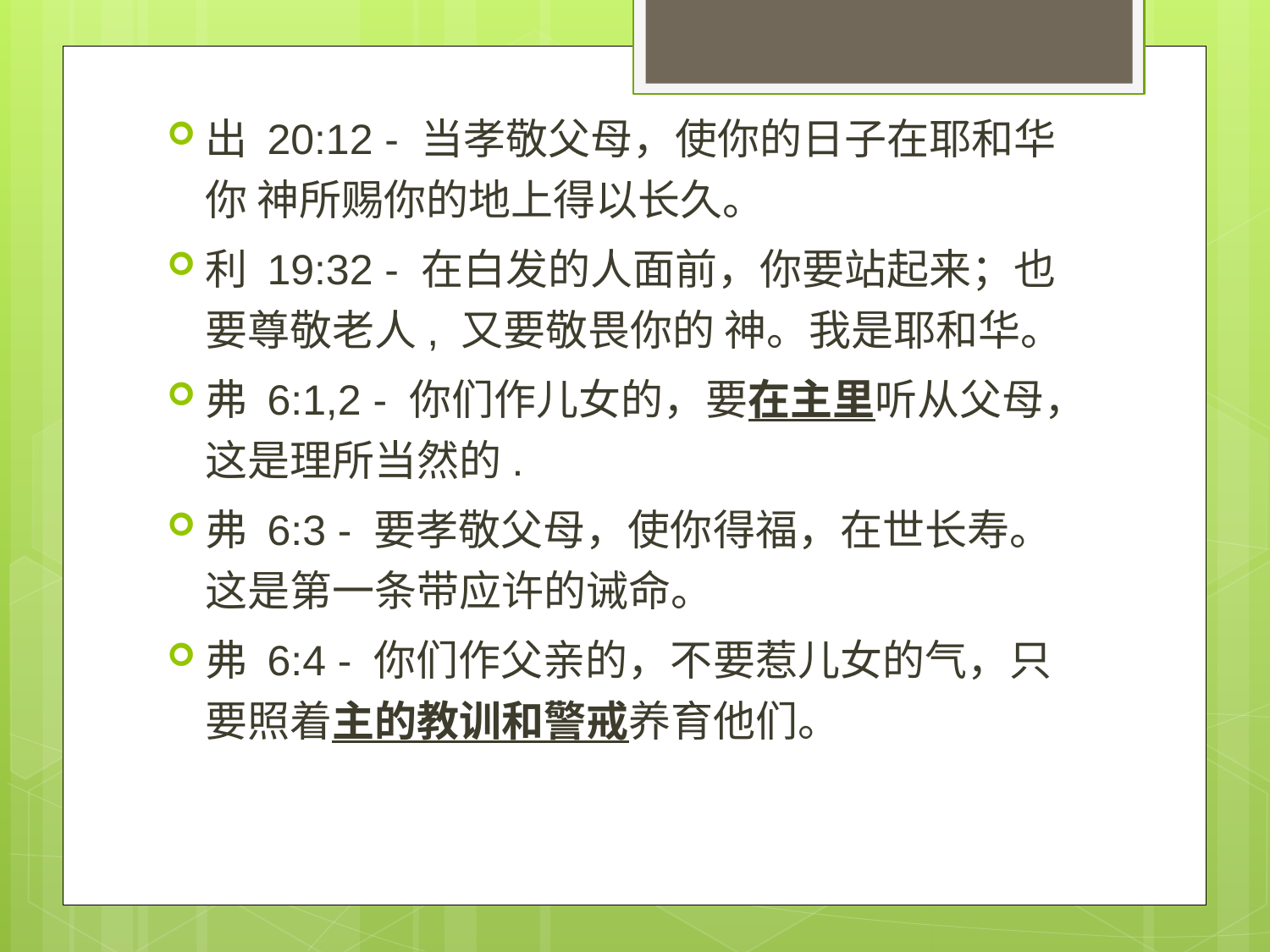

出 20:12 - 当孝敬父母，使你的日子在耶和华你 神所赐你的地上得以长久。
利 19:32 - 在白发的人面前，你要站起来；也要尊敬老人, 又要敬畏你的 神。我是耶和华。
弗 6:1,2 - 你们作儿女的，要在主里听从父母，这是理所当然的.
弗 6:3 - 要孝敬父母，使你得福，在世长寿。这是第一条带应许的诫命。
弗 6:4 - 你们作父亲的，不要惹儿女的气，只要照着主的教训和警戒养育他们。